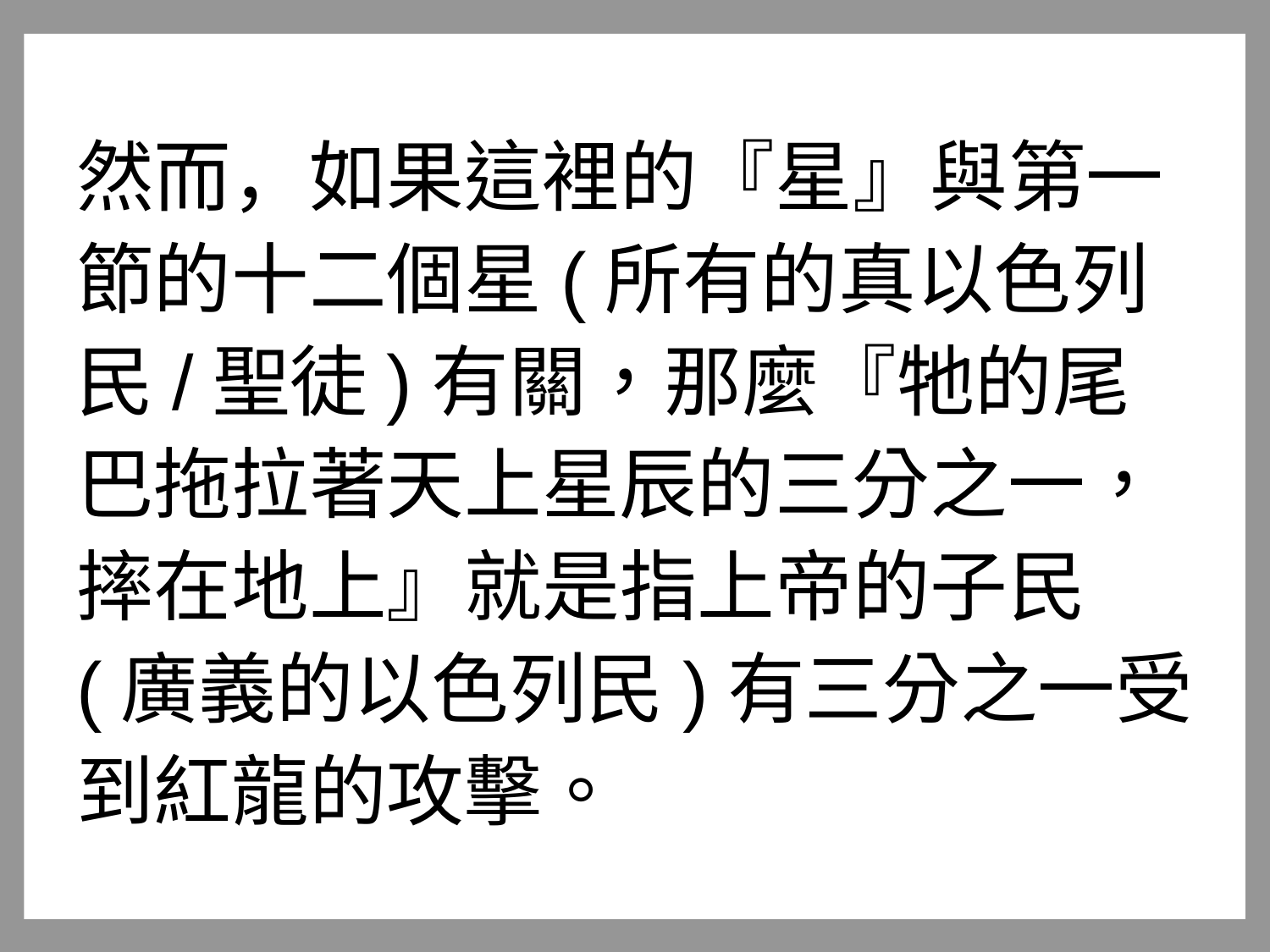

然而，如果這裡的『星』與第一節的十二個星(所有的真以色列民/聖徒)有關，那麼『牠的尾巴拖拉著天上星辰的三分之一，摔在地上』就是指上帝的子民(廣義的以色列民)有三分之一受到紅龍的攻擊。